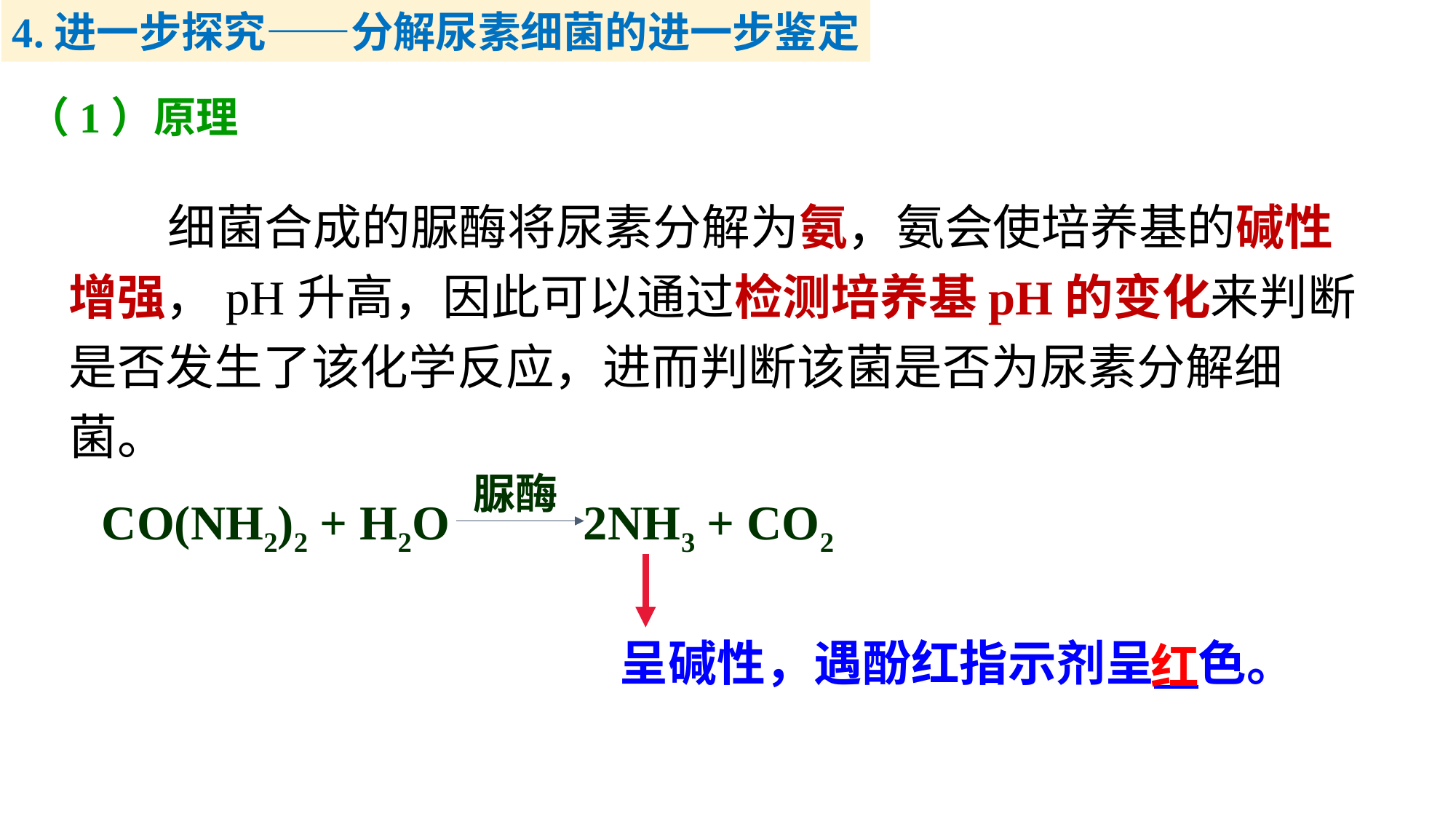

4.进一步探究——分解尿素细菌的进一步鉴定
（1）原理
        细菌合成的脲酶将尿素分解为氨，氨会使培养基的碱性增强，pH升高，因此可以通过检测培养基pH的变化来判断是否发生了该化学反应，进而判断该菌是否为尿素分解细菌。
脲酶
CO(NH2)2 + H2O           2NH3 + CO2
呈碱性，遇酚红指示剂呈    色。
红